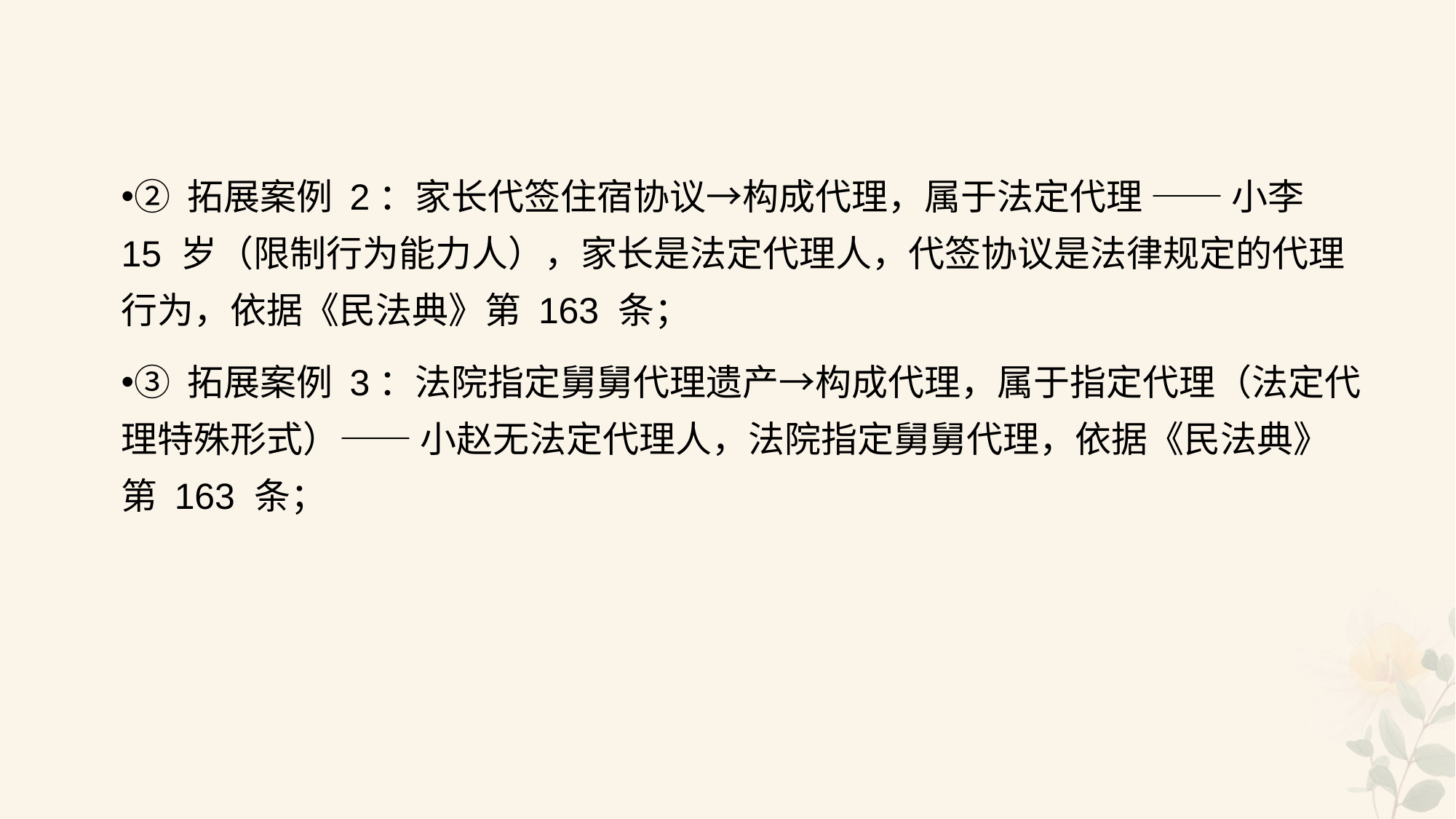

#
② 拓展案例 2：家长代签住宿协议→构成代理，属于法定代理 —— 小李 15 岁（限制行为能力人），家长是法定代理人，代签协议是法律规定的代理行为，依据《民法典》第 163 条；
③ 拓展案例 3：法院指定舅舅代理遗产→构成代理，属于指定代理（法定代理特殊形式）—— 小赵无法定代理人，法院指定舅舅代理，依据《民法典》第 163 条；